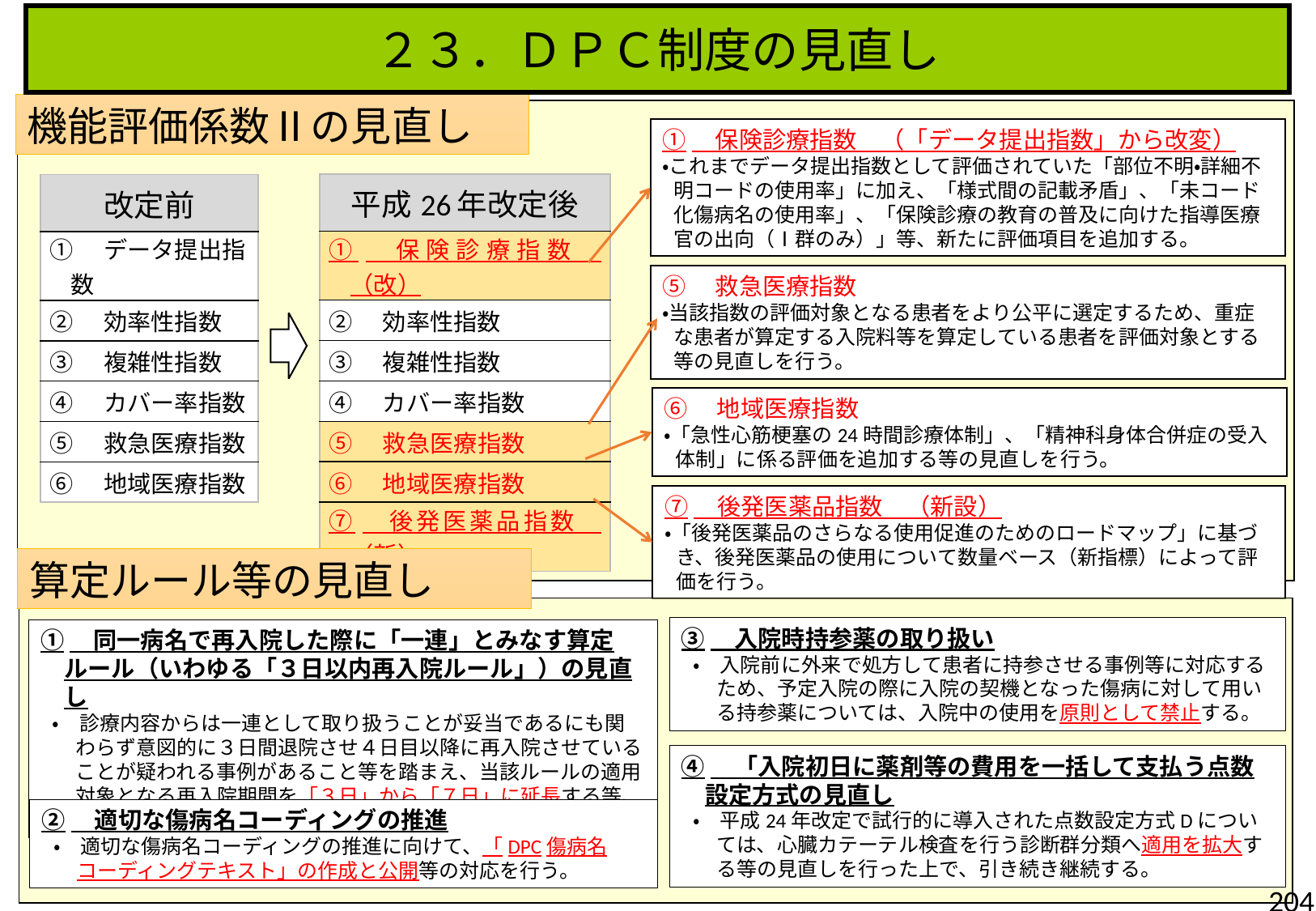

２３．ＤＰＣ制度の見直し
機能評価係数Ⅱの見直し

①　保険診療指数　（「データ提出指数」から改変）
・これまでデータ提出指数として評価されていた「部位不明・詳細不明コードの使用率」に加え、「様式間の記載矛盾」、「未コード化傷病名の使用率」、「保険診療の教育の普及に向けた指導医療官の出向（Ⅰ群のみ）」等、新たに評価項目を追加する。
| 平成26年改定後 |
| --- |
| ①　保険診療指数　（改） |
| ②　効率性指数 |
| ③　複雑性指数 |
| ④　カバー率指数 |
| ⑤　救急医療指数 |
| ⑥　地域医療指数 |
| ⑦　後発医薬品指数　（新） |
| 改定前 |
| --- |
| ①　データ提出指数 |
| ②　効率性指数 |
| ③　複雑性指数 |
| ④　カバー率指数 |
| ⑤　救急医療指数 |
| ⑥　地域医療指数 |
⑤　救急医療指数
・当該指数の評価対象となる患者をより公平に選定するため、重症な患者が算定する入院料等を算定している患者を評価対象とする等の見直しを行う。

⑥　地域医療指数
・「急性心筋梗塞の24時間診療体制」、「精神科身体合併症の受入体制」に係る評価を追加する等の見直しを行う。
⑦　後発医薬品指数　（新設）
・「後発医薬品のさらなる使用促進のためのロードマップ」に基づき、後発医薬品の使用について数量ベース（新指標）によって評価を行う。
算定ルール等の見直し

③　入院時持参薬の取り扱い
・　入院前に外来で処方して患者に持参させる事例等に対応するため、予定入院の際に入院の契機となった傷病に対して用いる持参薬については、入院中の使用を原則として禁止する。
①　同一病名で再入院した際に「一連」とみなす算定ルール（いわゆる「３日以内再入院ルール」）の見直し
・　診療内容からは一連として取り扱うことが妥当であるにも関わらず意図的に３日間退院させ４日目以降に再入院させていることが疑われる事例があること等を踏まえ、当該ルールの適用対象となる再入院期間を「３日」から「７日」に延長する等、必要な見直しを行う。
④　「入院初日に薬剤等の費用を一括して支払う点数設定方式の見直し
・　平成24年改定で試行的に導入された点数設定方式Dについては、心臓カテーテル検査を行う診断群分類へ適用を拡大する等の見直しを行った上で、引き続き継続する。
②　適切な傷病名コーディングの推進
・　適切な傷病名コーディングの推進に向けて、「DPC傷病名コーディングテキスト」の作成と公開等の対応を行う。
204